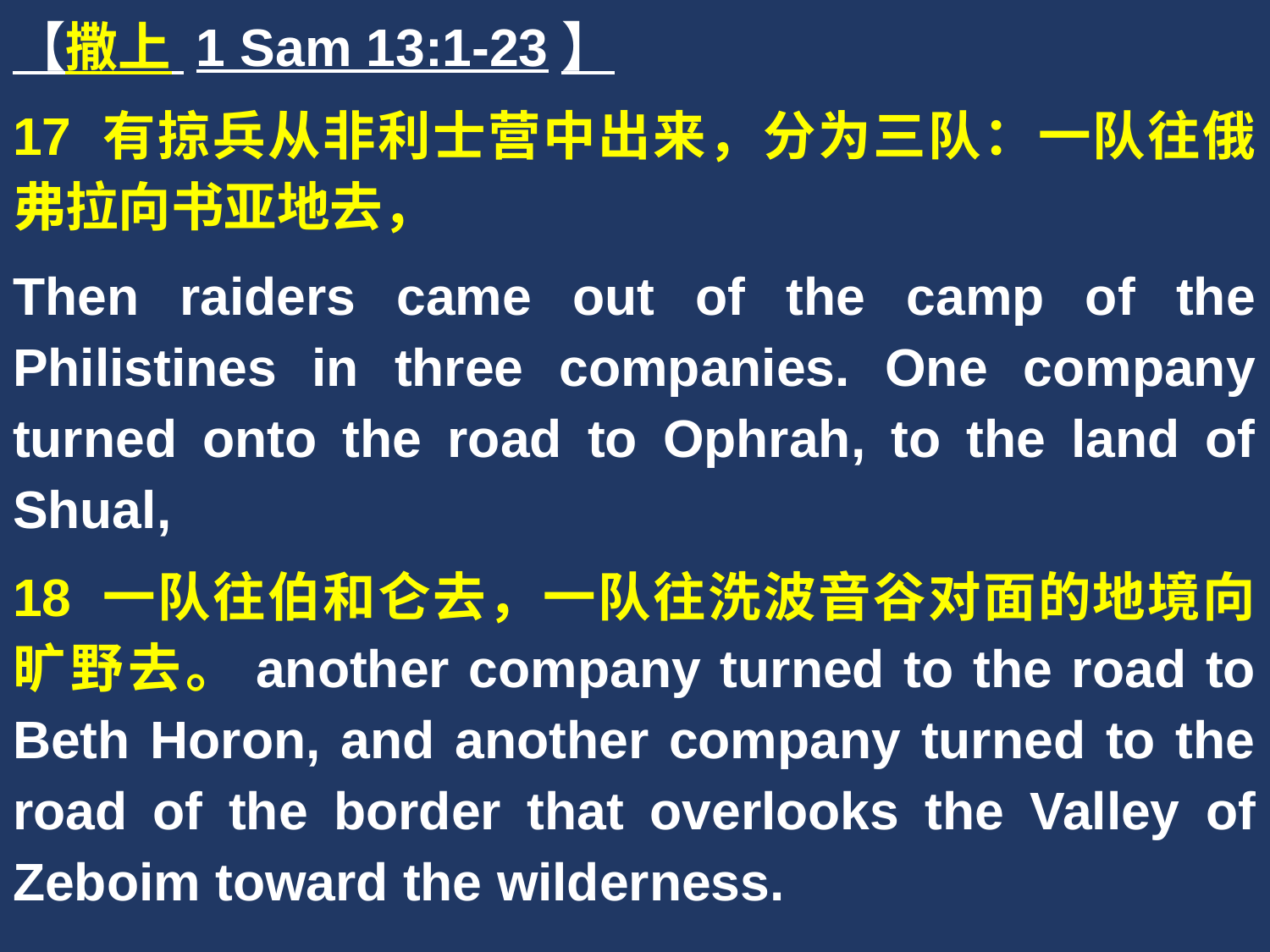

【撒上 1 Sam 13:1-23】
17 有掠兵从非利士营中出来，分为三队：一队往俄弗拉向书亚地去，
Then raiders came out of the camp of the Philistines in three companies. One company turned onto the road to Ophrah, to the land of Shual,
18 一队往伯和仑去，一队往洗波音谷对面的地境向旷野去。another company turned to the road to Beth Horon, and another company turned to the road of the border that overlooks the Valley of Zeboim toward the wilderness.